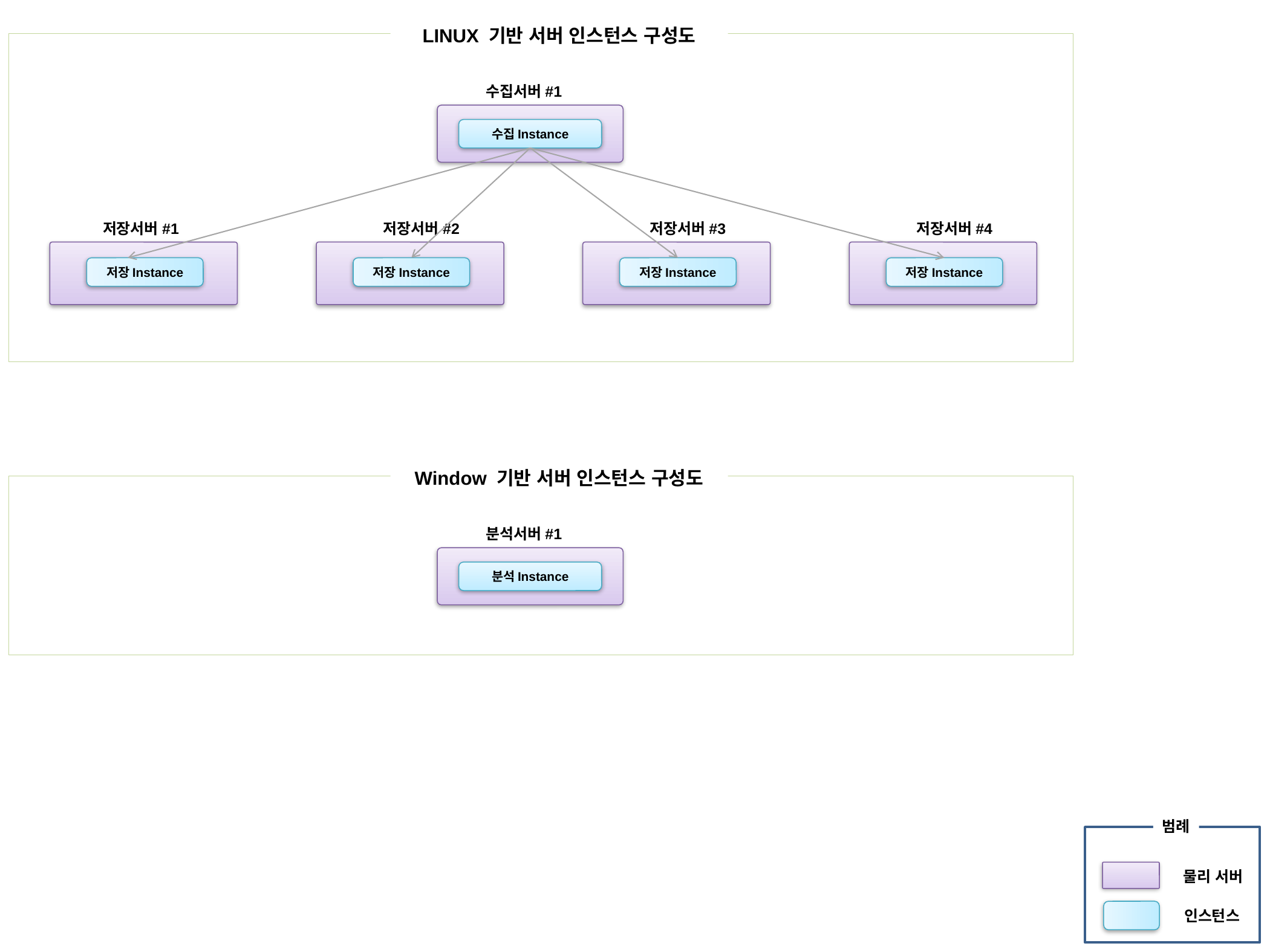

LINUX 기반 서버 인스턴스 구성도

수집서버#1

수집Instance
저장Instance
저장서버#1

저장Instance
저장서버#2

저장Instance
저장서버#3

저장Instance
저장서버#4

Window 기반 서버 인스턴스 구성도

분석서버#1

분석Instance
범례

물리 서버

인스턴스